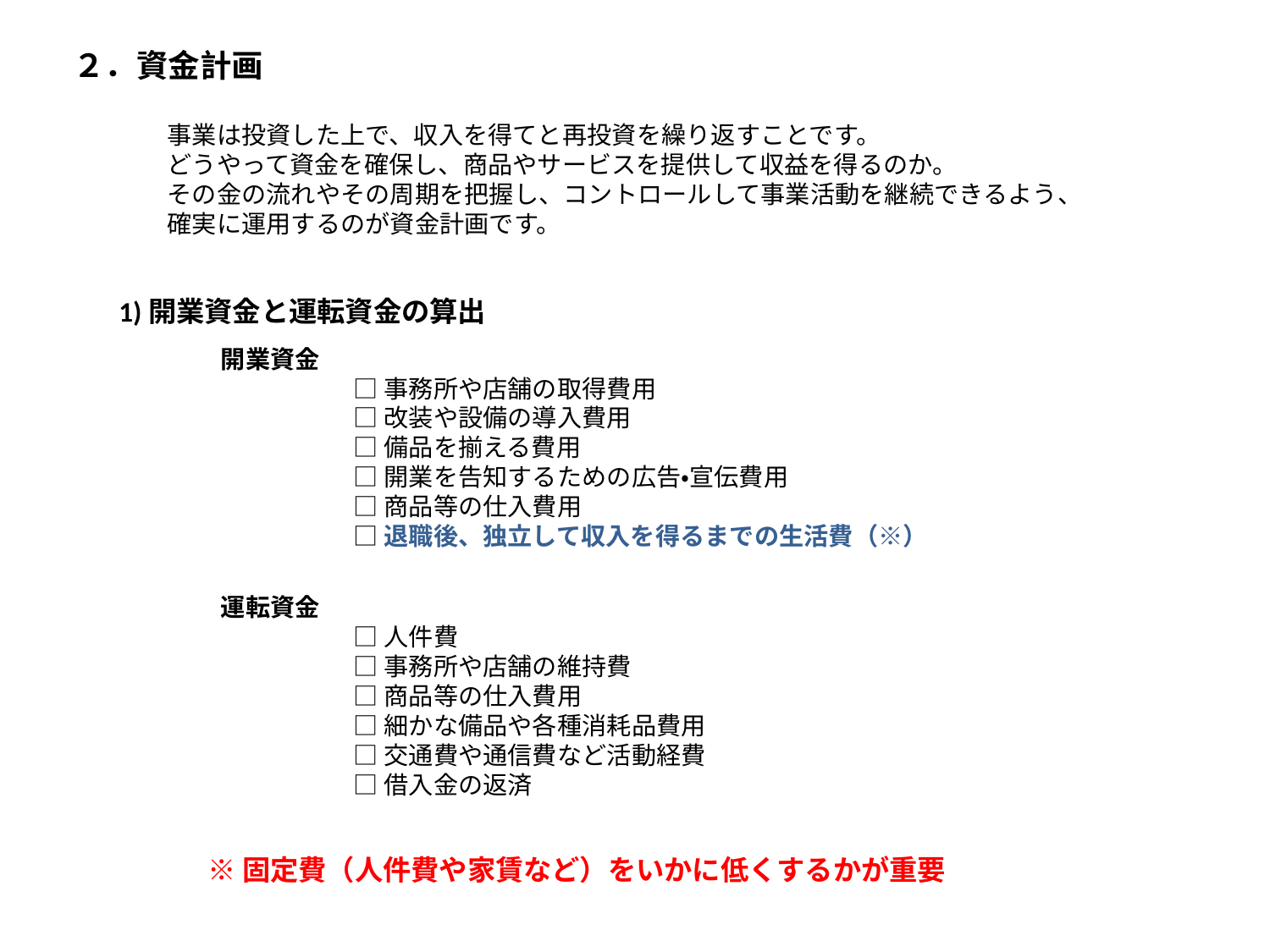

２．資金計画
事業は投資した上で、収入を得てと再投資を繰り返すことです。
どうやって資金を確保し、商品やサービスを提供して収益を得るのか。
その金の流れやその周期を把握し、コントロールして事業活動を継続できるよう、
確実に運用するのが資金計画です。
1)開業資金と運転資金の算出
開業資金
	 □事務所や店舗の取得費用
	 □改装や設備の導入費用
	 □備品を揃える費用
	 □開業を告知するための広告・宣伝費用
	 □商品等の仕入費用
	 □退職後、独立して収入を得るまでの生活費（※）
運転資金
	 □人件費
	 □事務所や店舗の維持費
	 □商品等の仕入費用
	 □細かな備品や各種消耗品費用
	 □交通費や通信費など活動経費
	 □借入金の返済
※固定費（人件費や家賃など）をいかに低くするかが重要